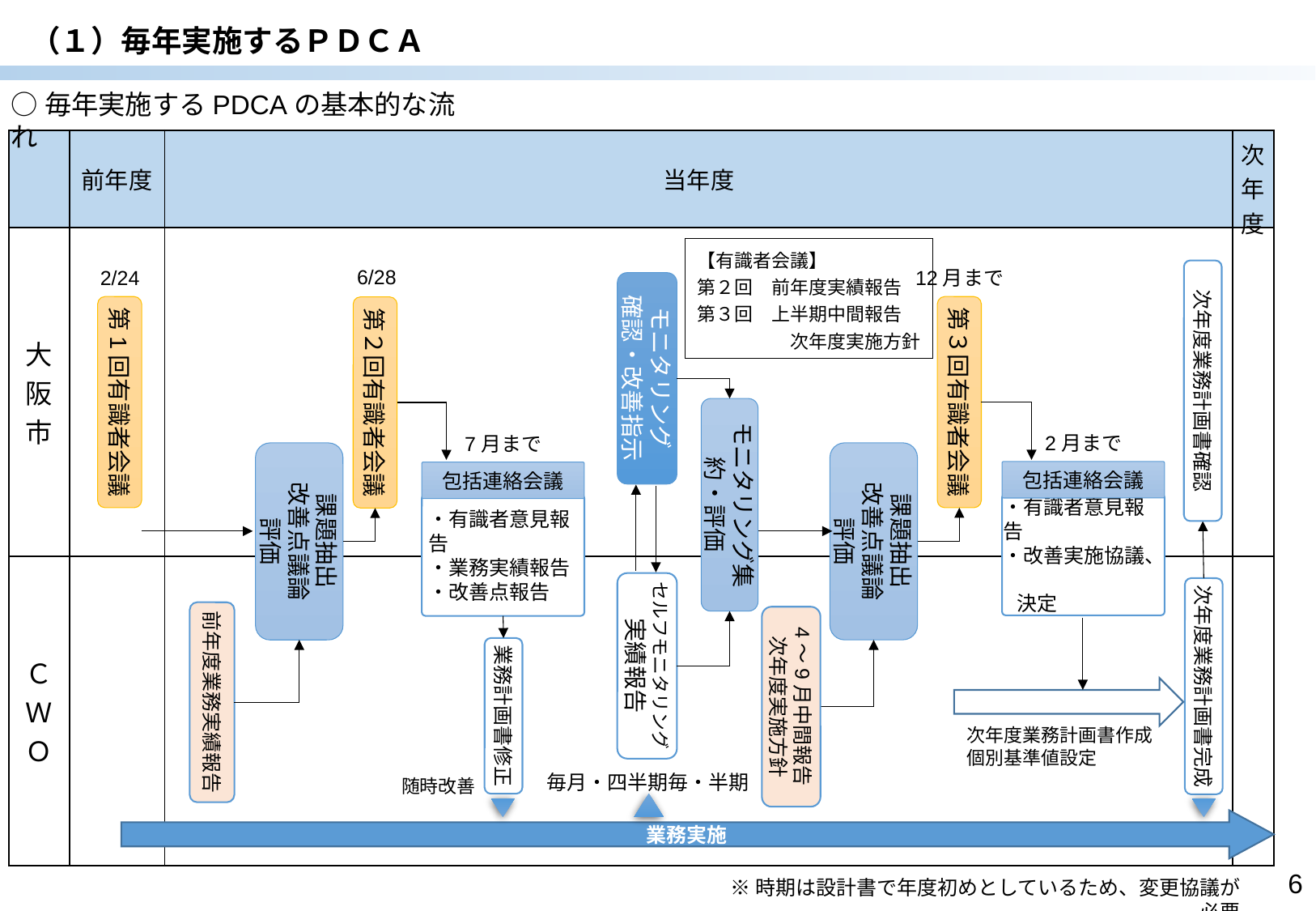

（１）毎年実施するＰＤＣＡ
○毎年実施するPDCAの基本的な流れ
|  | 前年度 | 当年度 | 次年度 |
| --- | --- | --- | --- |
| 大阪市 |  |  |  |
| ＣＷＯ |  |  |  |
【有識者会議】
第２回　前年度実績報告
第３回　上半期中間報告
　　　　　次年度実施方針
6/28
12月まで
2/24
次年度業務計画書確認
モニタリング
確認・改善指示
第1回有識者会議
第３回有識者会議
第２回有識者会議
モニタリング集約・評価
2月まで
7月まで
課題抽出
改善点議論
評価
課題抽出
改善点議論
評価
包括連絡会議
包括連絡会議
・有識者意見報告
・改善実施協議、
  決定
・有識者意見報告
・業務実績報告
・改善点報告
セルフモニタリング
実績報告
次年度業務計画書完成
前年度業務実績報告
4～9月中間報告
次年度実施方針
業務計画書修正

次年度業務計画書作成
個別基準値設定
毎月・四半期毎・半期
随時改善

業務実施
6
※時期は設計書で年度初めとしているため、変更協議が必要